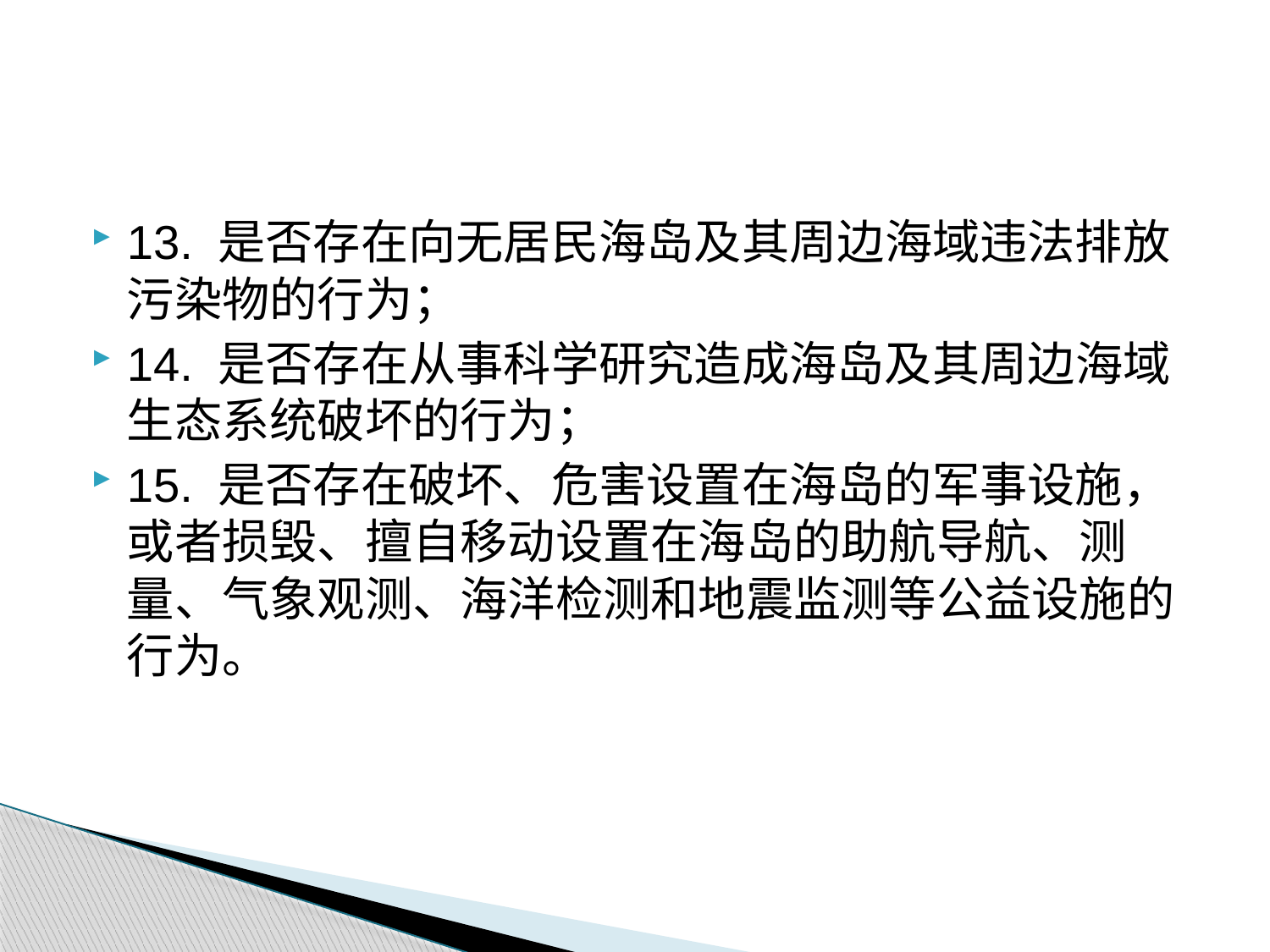

#
13. 是否存在向无居民海岛及其周边海域违法排放污染物的行为；
14. 是否存在从事科学研究造成海岛及其周边海域生态系统破坏的行为；
15. 是否存在破坏、危害设置在海岛的军事设施，或者损毁、擅自移动设置在海岛的助航导航、测量、气象观测、海洋检测和地震监测等公益设施的行为。